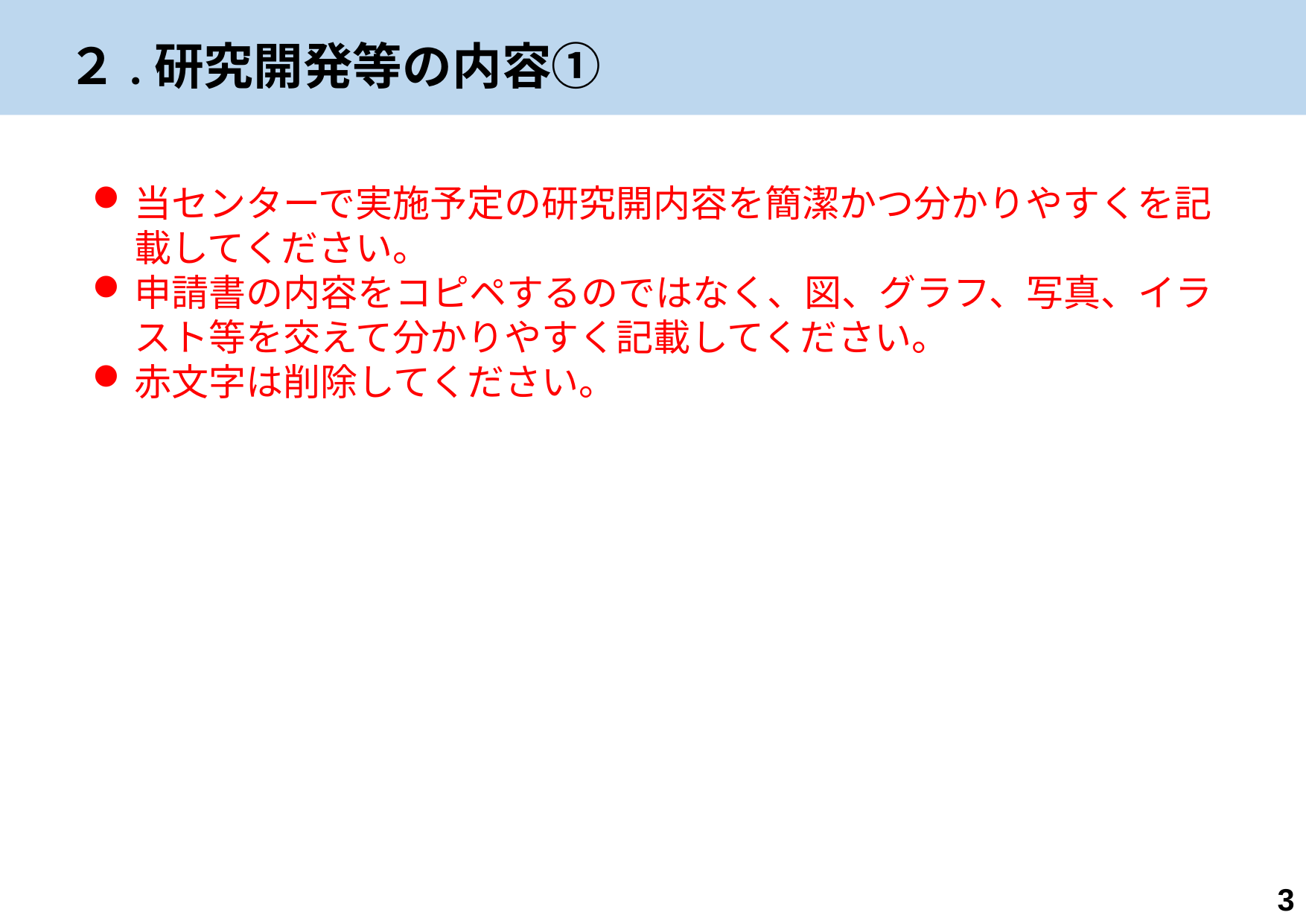

２.研究開発等の内容①
当センターで実施予定の研究開内容を簡潔かつ分かりやすくを記載してください。
申請書の内容をコピペするのではなく、図、グラフ、写真、イラスト等を交えて分かりやすく記載してください。
赤文字は削除してください。

3